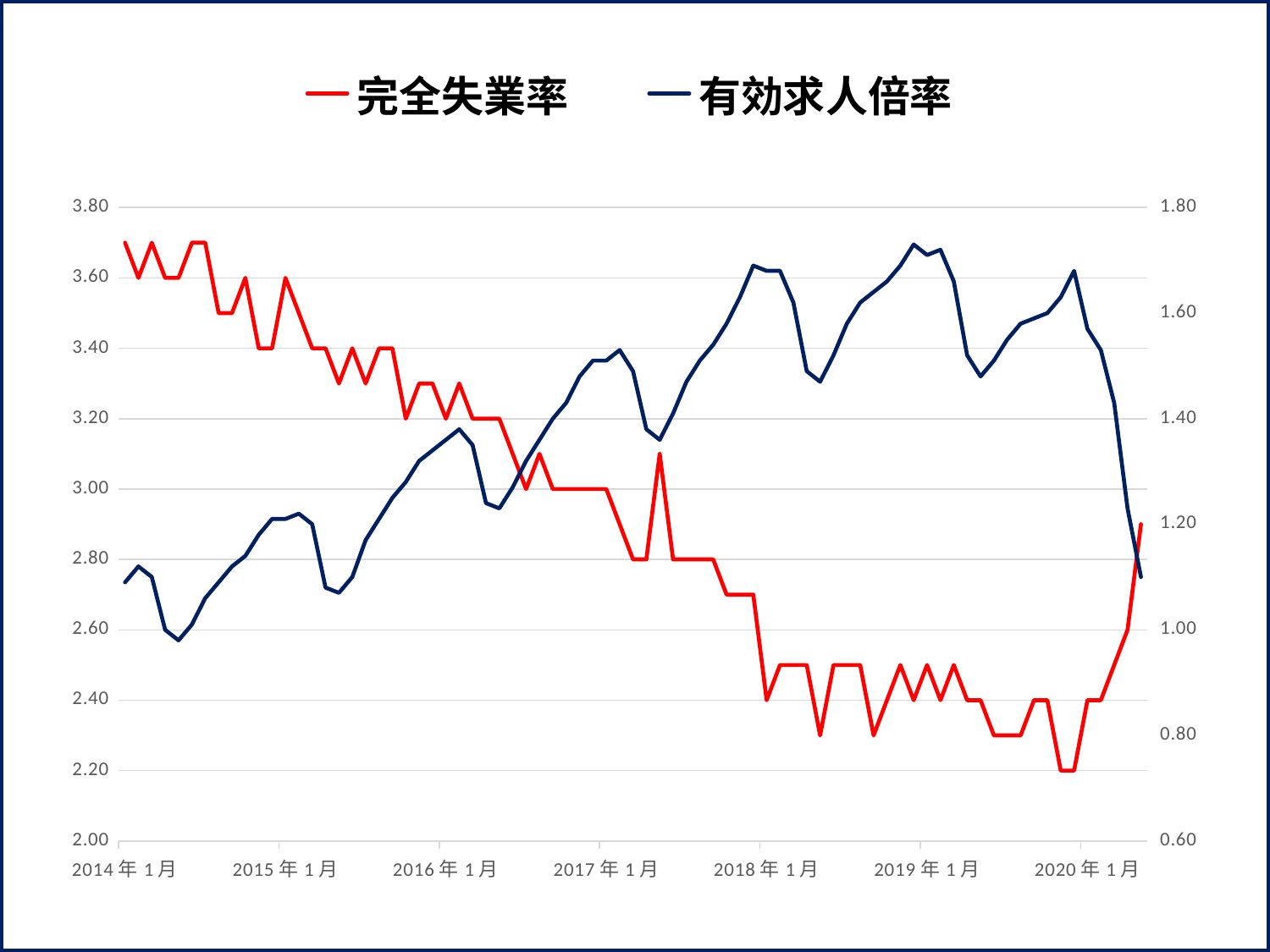

### Chart

| Category | 完全失業率 | 有効求人倍率 |
|---|---|---|
| 41640 | 3.7 | 1.09 |
| 41671 | 3.6 | 1.12 |
| 41699 | 3.7 | 1.1 |
| 41730 | 3.6 | 1.0 |
| 41760 | 3.6 | 0.98 |
| 41791 | 3.7 | 1.01 |
| 41821 | 3.7 | 1.06 |
| 41852 | 3.5 | 1.09 |
| 41883 | 3.5 | 1.12 |
| 41913 | 3.6 | 1.14 |
| 41944 | 3.4 | 1.18 |
| 41974 | 3.4 | 1.21 |
| 42005 | 3.6 | 1.21 |
| 42036 | 3.5 | 1.22 |
| 42064 | 3.4 | 1.2 |
| 42095 | 3.4 | 1.08 |
| 42125 | 3.3 | 1.07 |
| 42156 | 3.4 | 1.1 |
| 42186 | 3.3 | 1.17 |
| 42217 | 3.4 | 1.21 |
| 42248 | 3.4 | 1.25 |
| 42278 | 3.2 | 1.28 |
| 42309 | 3.3 | 1.32 |
| 42339 | 3.3 | 1.34 |
| 42370 | 3.2 | 1.36 |
| 42401 | 3.3 | 1.38 |
| 42430 | 3.2 | 1.35 |
| 42461 | 3.2 | 1.24 |
| 42491 | 3.2 | 1.23 |
| 42522 | 3.1 | 1.27 |
| 42552 | 3.0 | 1.32 |
| 42583 | 3.1 | 1.36 |
| 42614 | 3.0 | 1.4 |
| 42644 | 3.0 | 1.43 |
| 42675 | 3.0 | 1.48 |
| 42705 | 3.0 | 1.51 |
| 42736 | 3.0 | 1.51 |
| 42767 | 2.9 | 1.53 |
| 42795 | 2.8 | 1.49 |
| 42826 | 2.8 | 1.38 |
| 42856 | 3.1 | 1.36 |
| 42887 | 2.8 | 1.41 |
| 42917 | 2.8 | 1.47 |
| 42948 | 2.8 | 1.51 |
| 42979 | 2.8 | 1.54 |
| 43009 | 2.7 | 1.58 |
| 43040 | 2.7 | 1.63 |
| 43070 | 2.7 | 1.69 |
| 43101 | 2.4 | 1.68 |
| 43132 | 2.5 | 1.68 |
| 43160 | 2.5 | 1.62 |
| 43191 | 2.5 | 1.49 |
| 43221 | 2.3 | 1.47 |
| 43252 | 2.5 | 1.52 |
| 43282 | 2.5 | 1.58 |
| 43313 | 2.5 | 1.62 |
| 43344 | 2.3 | 1.64 |
| 43374 | 2.4 | 1.66 |
| 43405 | 2.5 | 1.69 |
| 43435 | 2.4 | 1.73 |
| 43466 | 2.5 | 1.71 |
| 43497 | 2.4 | 1.72 |
| 43525 | 2.5 | 1.66 |
| 43556 | 2.4 | 1.52 |
| 43586 | 2.4 | 1.48 |
| 43617 | 2.3 | 1.51 |
| 43647 | 2.3 | 1.55 |
| 43678 | 2.3 | 1.58 |
| 43709 | 2.4 | 1.59 |
| 43739 | 2.4 | 1.6 |
| 43770 | 2.2 | 1.63 |
| 43800 | 2.2 | 1.68 |
| 43831 | 2.4 | 1.57 |
| 43862 | 2.4 | 1.53 |
| 43891 | 2.5 | 1.43 |
| 43922 | 2.6 | 1.23 |
| 43952 | 2.9 | 1.1 |